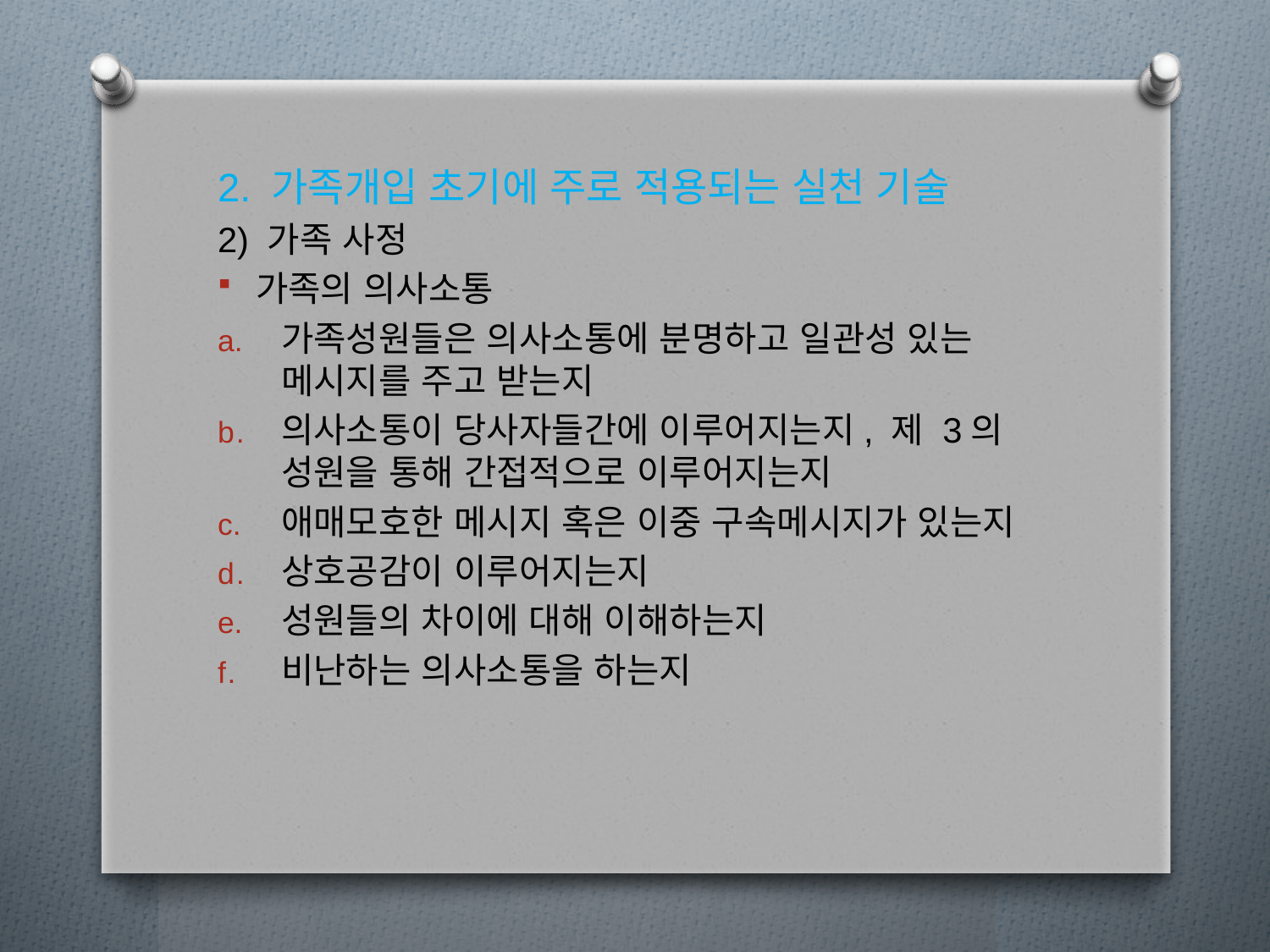

2. 가족개입 초기에 주로 적용되는 실천 기술
2) 가족 사정
가족의 의사소통
가족성원들은 의사소통에 분명하고 일관성 있는 메시지를 주고 받는지
의사소통이 당사자들간에 이루어지는지, 제 3의 성원을 통해 간접적으로 이루어지는지
애매모호한 메시지 혹은 이중 구속메시지가 있는지
상호공감이 이루어지는지
성원들의 차이에 대해 이해하는지
비난하는 의사소통을 하는지